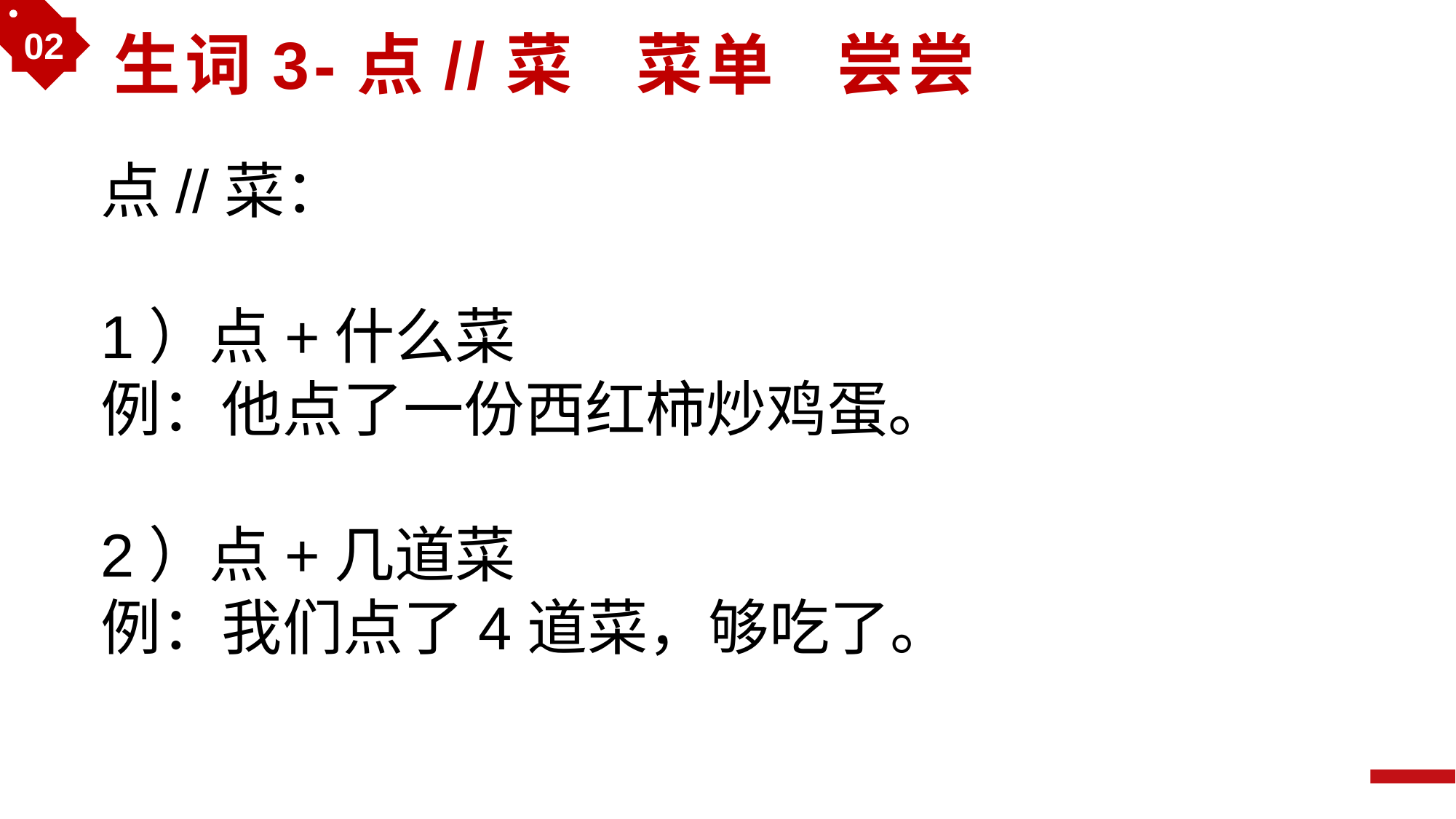

02
生词3-点//菜   菜单   尝尝
点//菜：

1）点+什么菜
例：他点了一份西红柿炒鸡蛋。

2）点+几道菜
例：我们点了4道菜，够吃了。